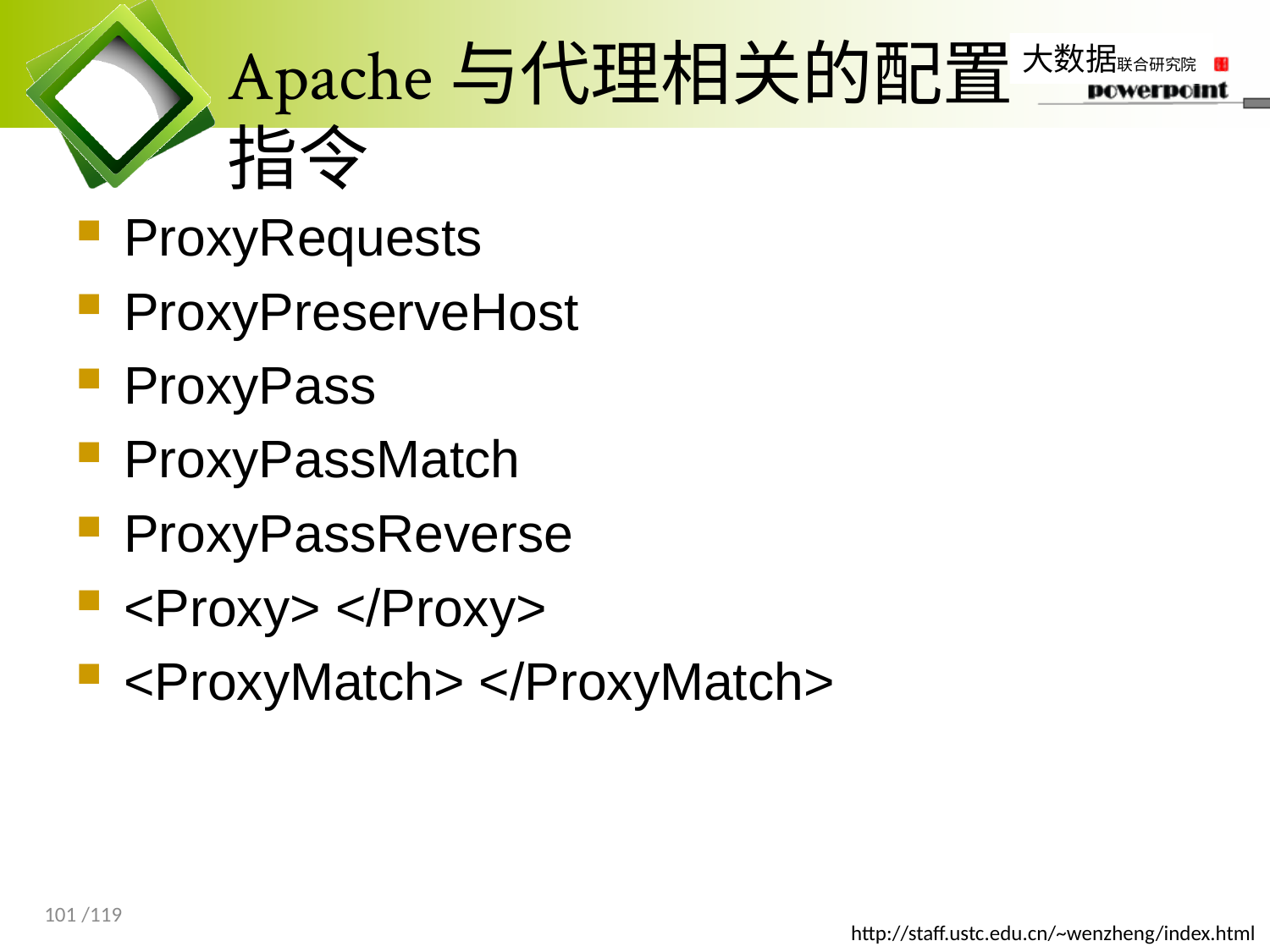

# Apache与代理相关的配置指令

ProxyRequests
ProxyPreserveHost
ProxyPass
ProxyPassMatch
ProxyPassReverse
<Proxy> </Proxy>
<ProxyMatch> </ProxyMatch>

101